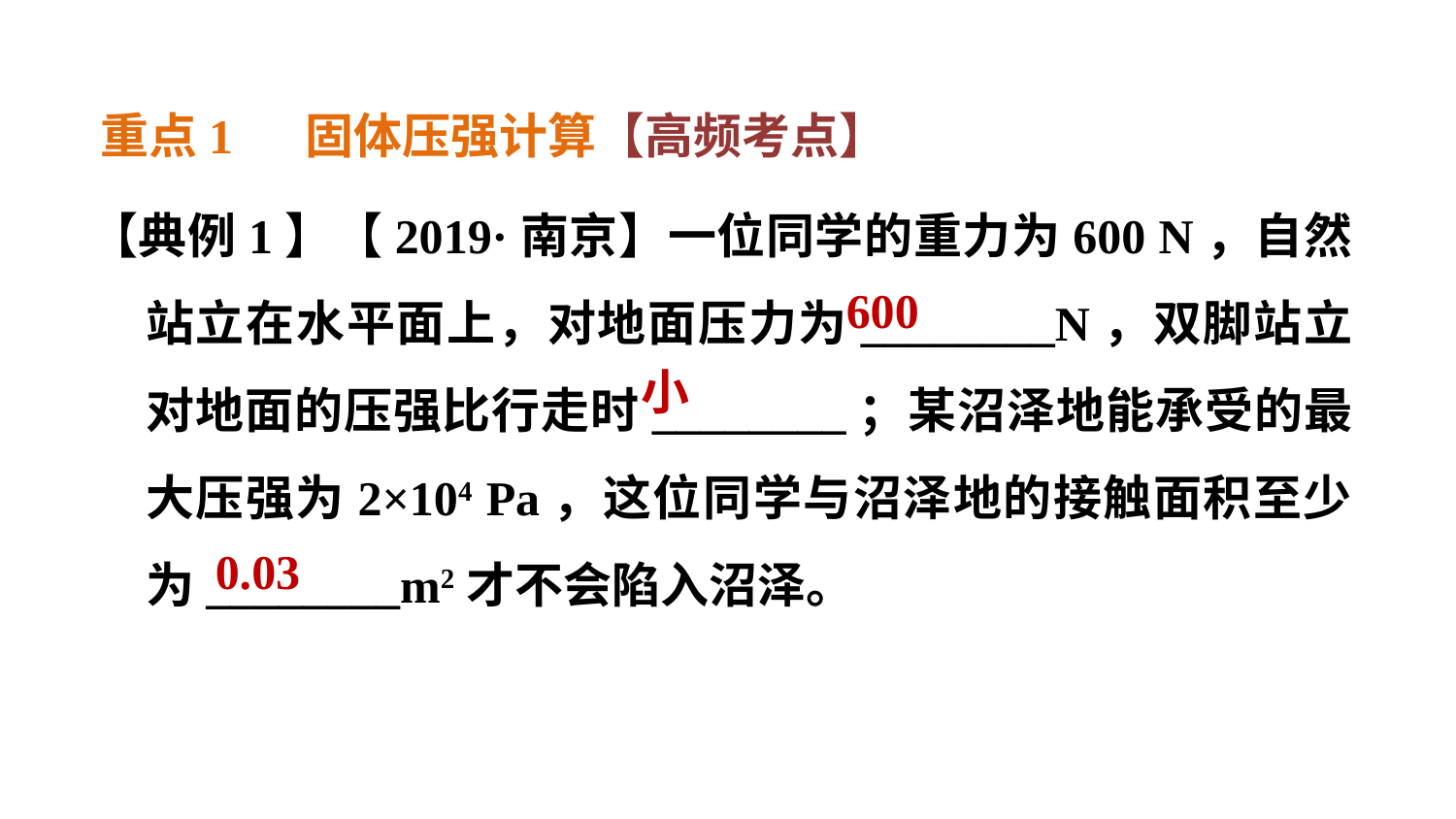

重点1     固体压强计算【高频考点】
【典例1】【2019·南京】一位同学的重力为600 N，自然站立在水平面上，对地面压力为________N，双脚站立对地面的压强比行走时________；某沼泽地能承受的最大压强为2×104 Pa，这位同学与沼泽地的接触面积至少为________m2才不会陷入沼泽。
600
小
0.03